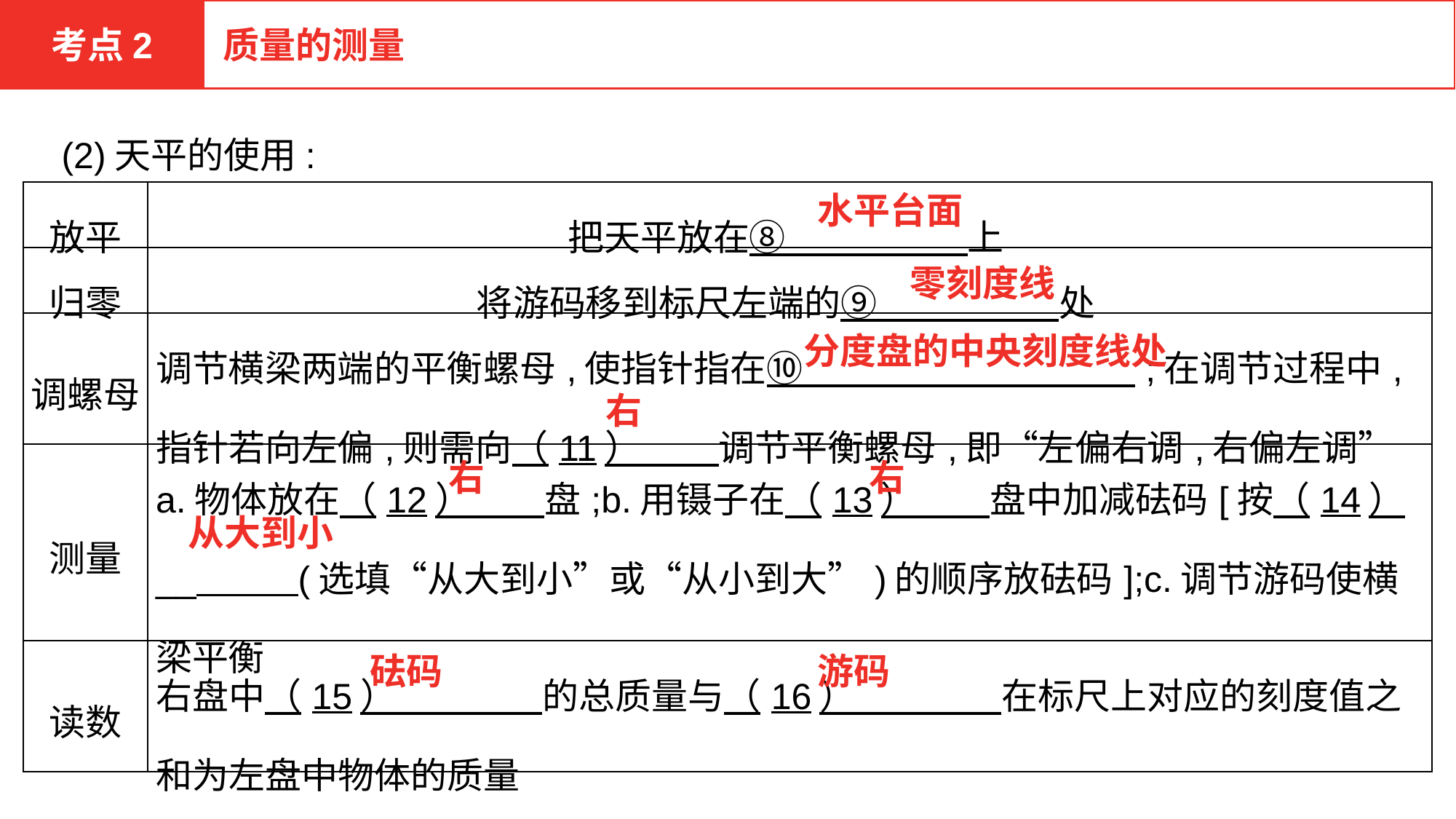

考点2
质量的测量
(2)天平的使用:
| 放平 | 把天平放在⑧　　　　　上 |
| --- | --- |
| 归零 | 将游码移到标尺左端的⑨　　　　　处 |
| 调螺母 | 调节横梁两端的平衡螺母,使指针指在⑩ 　　　　　　　 　;在调节过程中,指针若向左偏,则需向（11） 　调节平衡螺母,即“左偏右调,右偏左调” |
| 测量 | a.物体放在（12）　　盘;b.用镊子在（13）　　盘中加减砝码[按（14） \_\_ (选填“从大到小”或“从小到大”)的顺序放砝码];c.调节游码使横梁平衡 |
| 读数 | 右盘中（15）　　　　的总质量与（16）　　　　在标尺上对应的刻度值之和为左盘中物体的质量 |
水平台面
零刻度线
分度盘的中央刻度线处
右
右
右
从大到小
砝码
游码